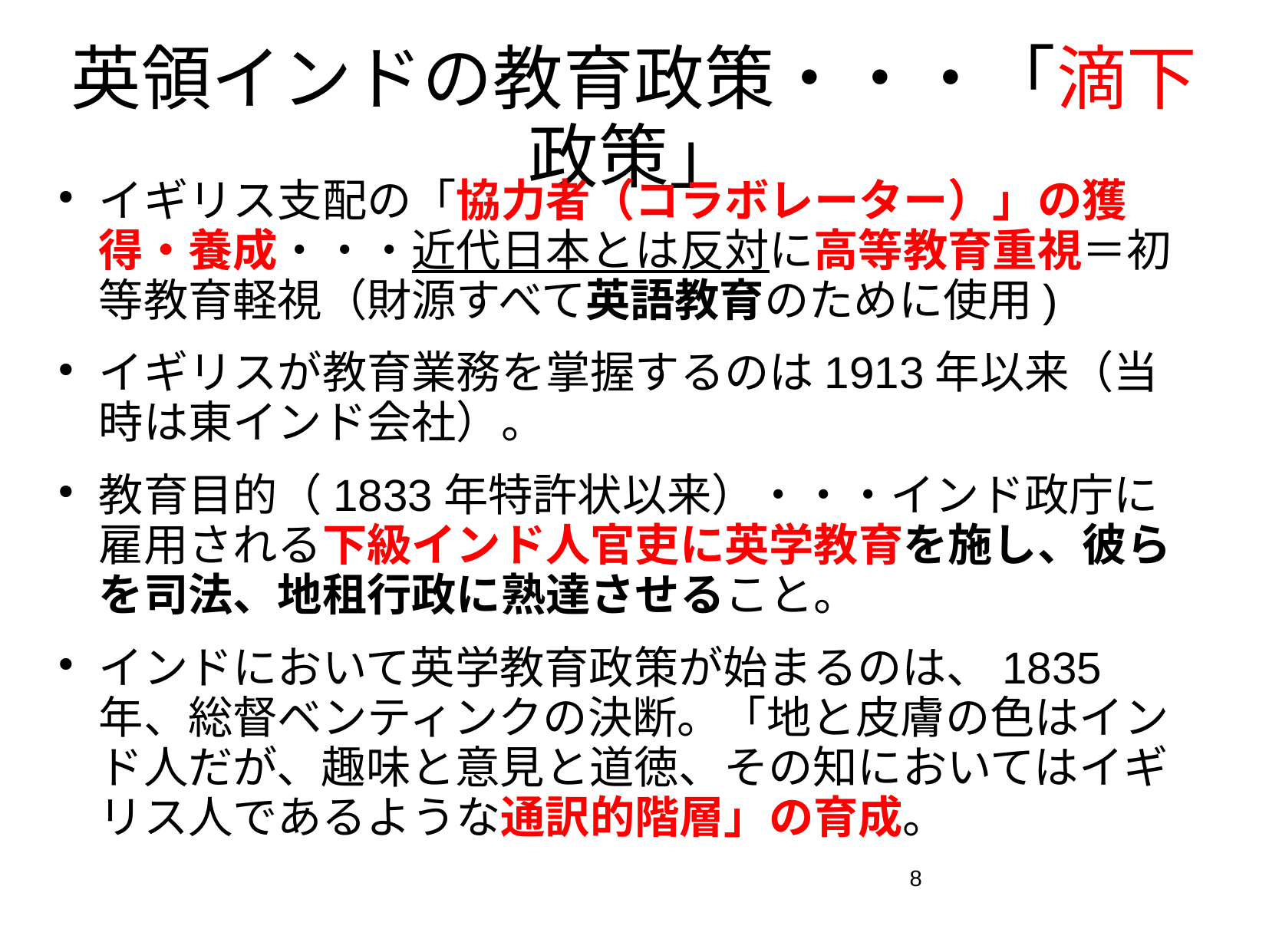

# 英領インドの教育政策・・・「滴下政策」
イギリス支配の「協力者（コラボレーター）」の獲得・養成・・・近代日本とは反対に高等教育重視＝初等教育軽視（財源すべて英語教育のために使用)
イギリスが教育業務を掌握するのは1913年以来（当時は東インド会社）。
教育目的（1833年特許状以来）・・・インド政庁に雇用される下級インド人官吏に英学教育を施し、彼らを司法、地租行政に熟達させること。
インドにおいて英学教育政策が始まるのは、1835年、総督ベンティンクの決断。「地と皮膚の色はインド人だが、趣味と意見と道徳、その知においてはイギリス人であるような通訳的階層」の育成。
8